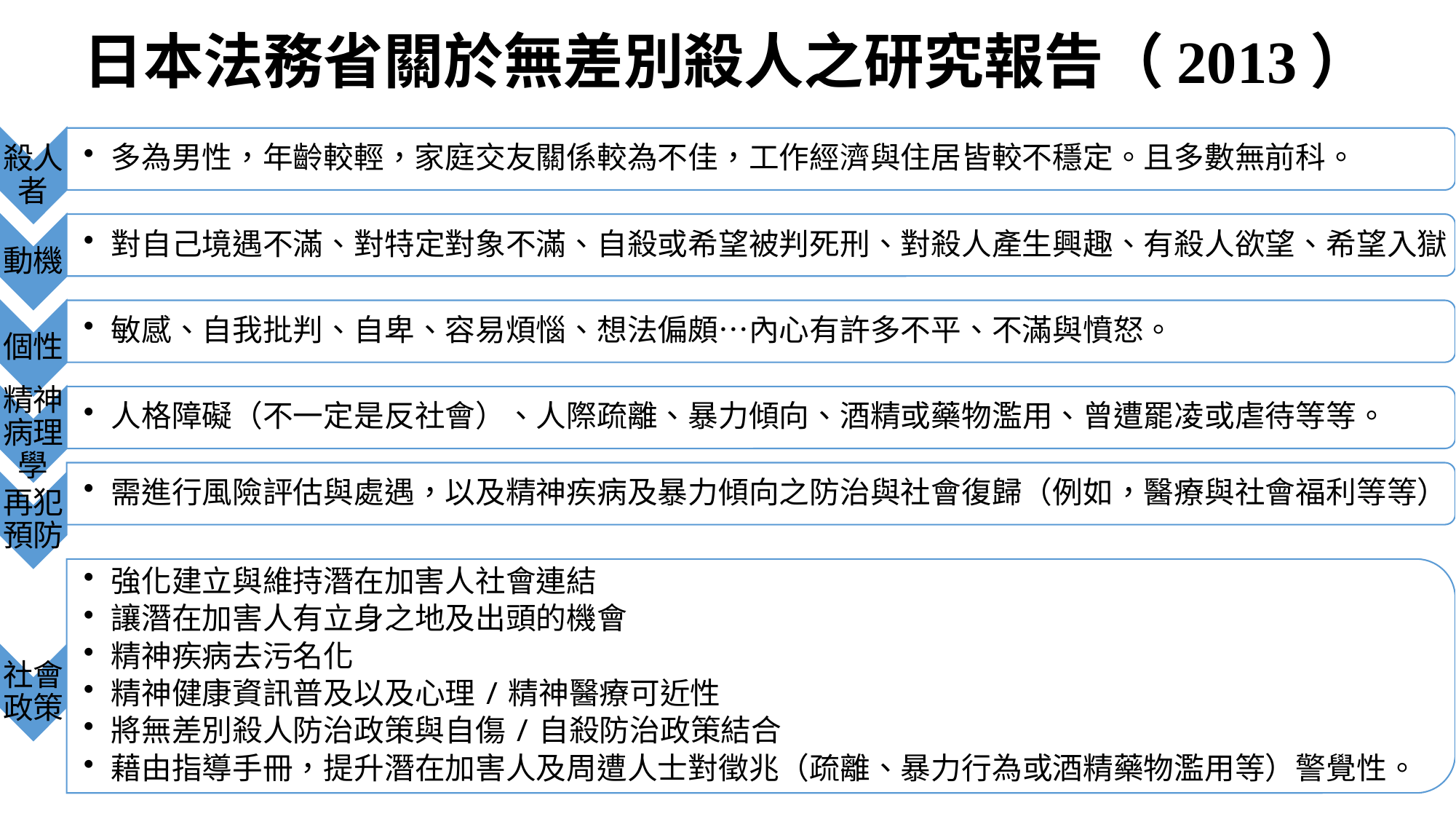

# 日本法務省關於無差別殺人之研究報告（2013）
殺人者
多為男性，年齡較輕，家庭交友關係較為不佳，工作經濟與住居皆較不穩定。且多數無前科。
動機
對自己境遇不滿、對特定對象不滿、自殺或希望被判死刑、對殺人產生興趣、有殺人欲望、希望入獄
個性
敏感、自我批判、自卑、容易煩惱、想法偏頗…內心有許多不平、不滿與憤怒。
精神病理學
人格障礙（不一定是反社會）、人際疏離、暴力傾向、酒精或藥物濫用、曾遭罷凌或虐待等等。
再犯預防
需進行風險評估與處遇，以及精神疾病及暴力傾向之防治與社會復歸（例如，醫療與社會福利等等）
社會政策
強化建立與維持潛在加害人社會連結
讓潛在加害人有立身之地及出頭的機會
精神疾病去污名化
精神健康資訊普及以及心理/精神醫療可近性
將無差別殺人防治政策與自傷/自殺防治政策結合
藉由指導手冊，提升潛在加害人及周遭人士對徵兆（疏離、暴力行為或酒精藥物濫用等）警覺性。